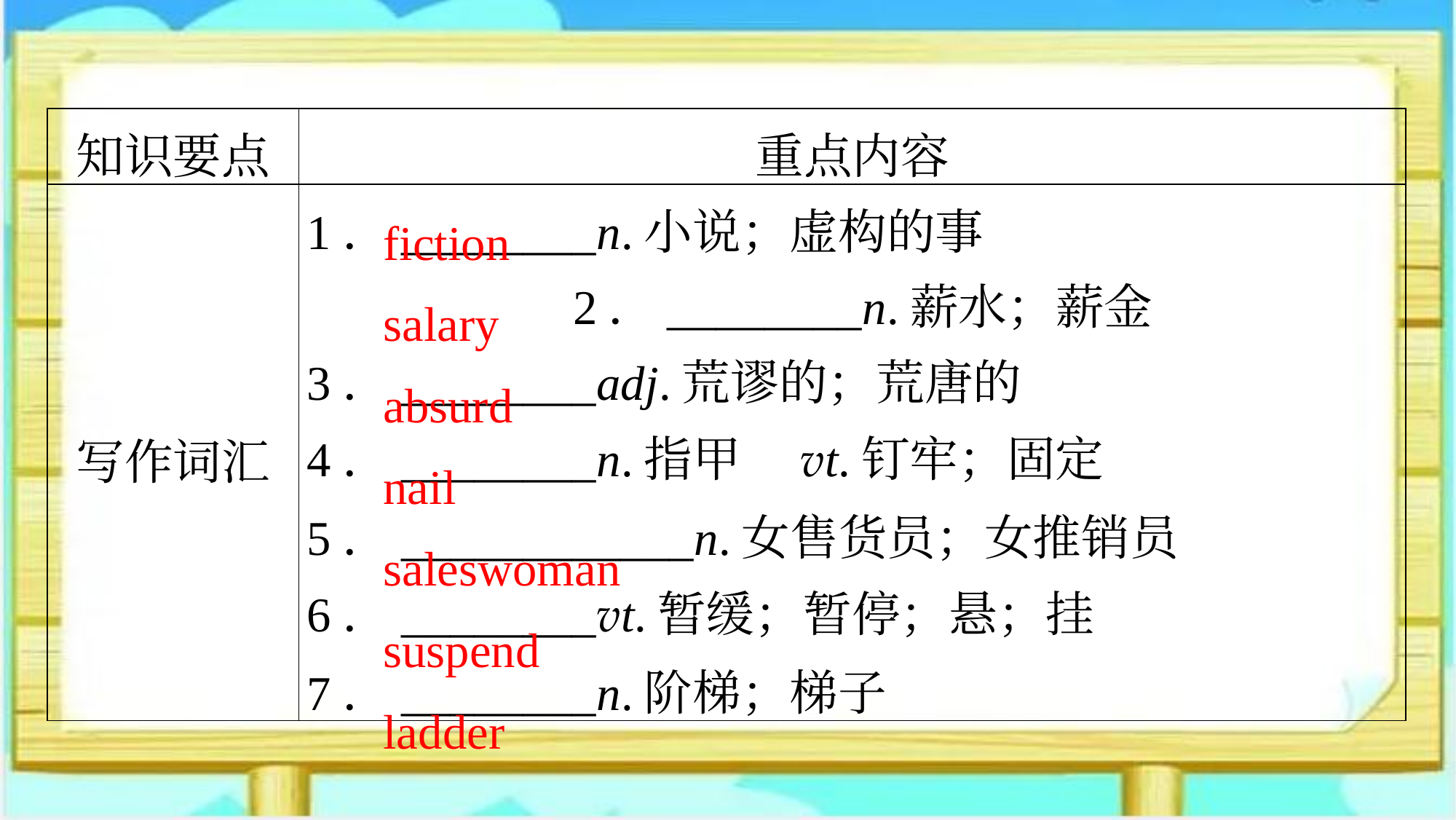

| 知识要点 | 重点内容 |
| --- | --- |
| 写作词汇 | 1．\_\_\_\_\_\_\_\_n.小说；虚构的事　　　　　　　　　　　 　　2．\_\_\_\_\_\_\_\_n.薪水；薪金 3．\_\_\_\_\_\_\_\_adj.荒谬的；荒唐的 4．\_\_\_\_\_\_\_\_n.指甲　vt.钉牢；固定 5．\_\_\_\_\_\_\_\_\_\_\_\_n.女售货员；女推销员 6．\_\_\_\_\_\_\_\_vt.暂缓；暂停；悬；挂 7．\_\_\_\_\_\_\_\_n.阶梯；梯子 |
fiction
salary
absurd
nail
saleswoman
suspend
ladder